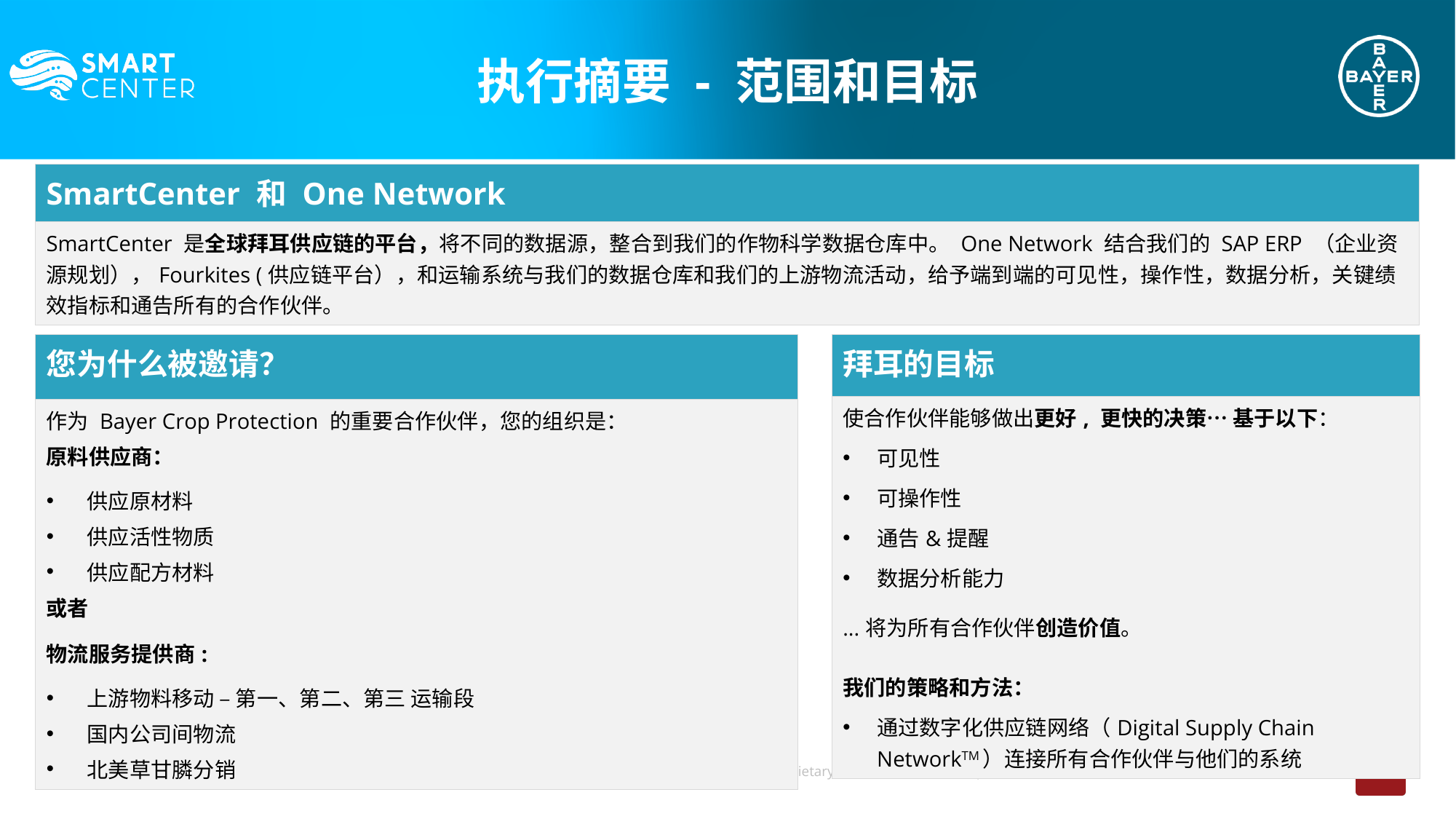

执行摘要 - 范围和目标
| SmartCenter 和 One Network |
| --- |
| SmartCenter 是全球拜耳供应链的平台，将不同的数据源，整合到我们的作物科学数据仓库中。 One Network 结合我们的 SAP ERP （企业资源规划），Fourkites (供应链平台），和运输系统与我们的数据仓库和我们的上游物流活动，给予端到端的可见性，操作性，数据分析，关键绩效指标和通告所有的合作伙伴。 |
| 拜耳的目标 |
| --- |
| 使合作伙伴能够做出更好, 更快的决策… 基于以下： 可见性 可操作性 通告&提醒 数据分析能力 ...将为所有合作伙伴创造价值。    我们的策略和方法： 通过数字化供应链网络（Digital Supply Chain NetworkTM）连接所有合作伙伴与他们的系统 |
| 您为什么被邀请？ |
| --- |
| 作为 Bayer Crop Protection 的重要合作伙伴，您的组织是： 原料供应商：  供应原材料 供应活性物质 供应配方材料  或者 物流服务提供商: 上游物料移动 – 第一、第二、第三 运输段 国内公司间物流 北美草甘膦分销 |